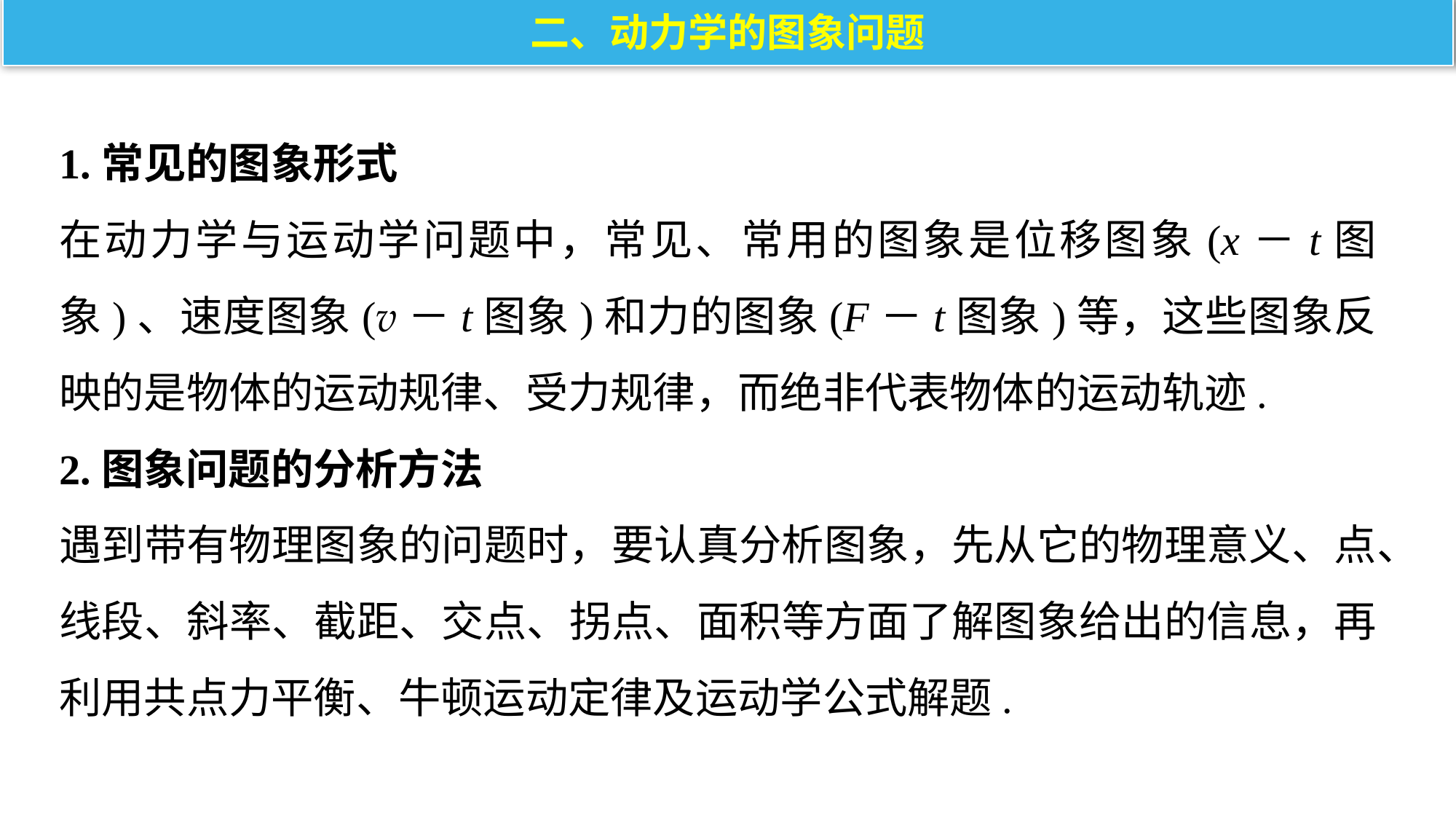

二、动力学的图象问题
1.常见的图象形式
在动力学与运动学问题中，常见、常用的图象是位移图象(x－t图象)、速度图象(v－t图象)和力的图象(F－t图象)等，这些图象反映的是物体的运动规律、受力规律，而绝非代表物体的运动轨迹.
2.图象问题的分析方法
遇到带有物理图象的问题时，要认真分析图象，先从它的物理意义、点、线段、斜率、截距、交点、拐点、面积等方面了解图象给出的信息，再利用共点力平衡、牛顿运动定律及运动学公式解题.